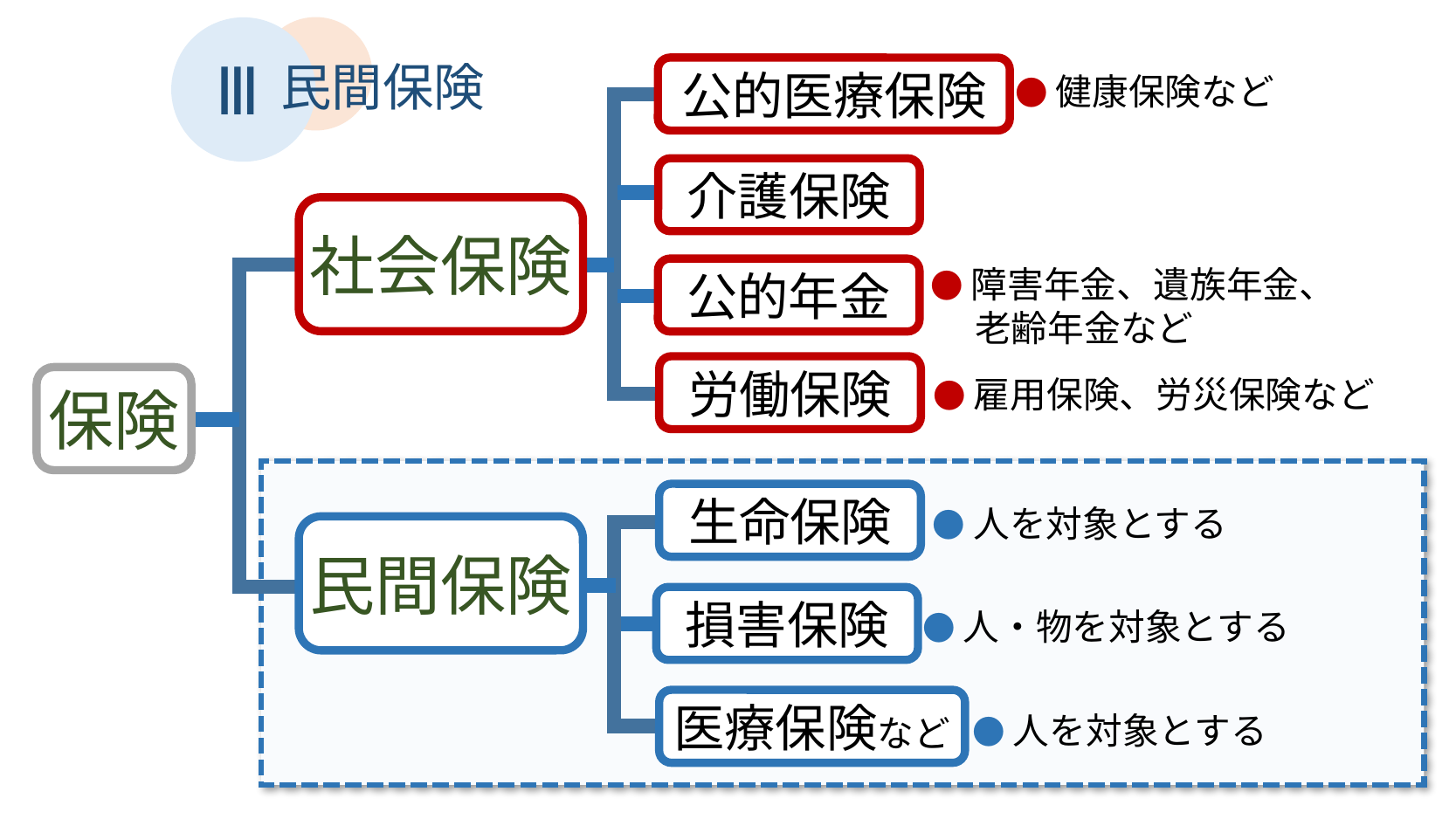

Ⅲ
民間保険
公的医療保険
●健康保険など

介護保険
社会保険
●障害年金、遺族年金、
　 老齢年金など
公的年金

労働保険
●雇用保険、労災保険など
保険
生命保険
●人を対象とする
民間保険

損害保険
●人・物を対象とする
医療保険など
●人を対象とする